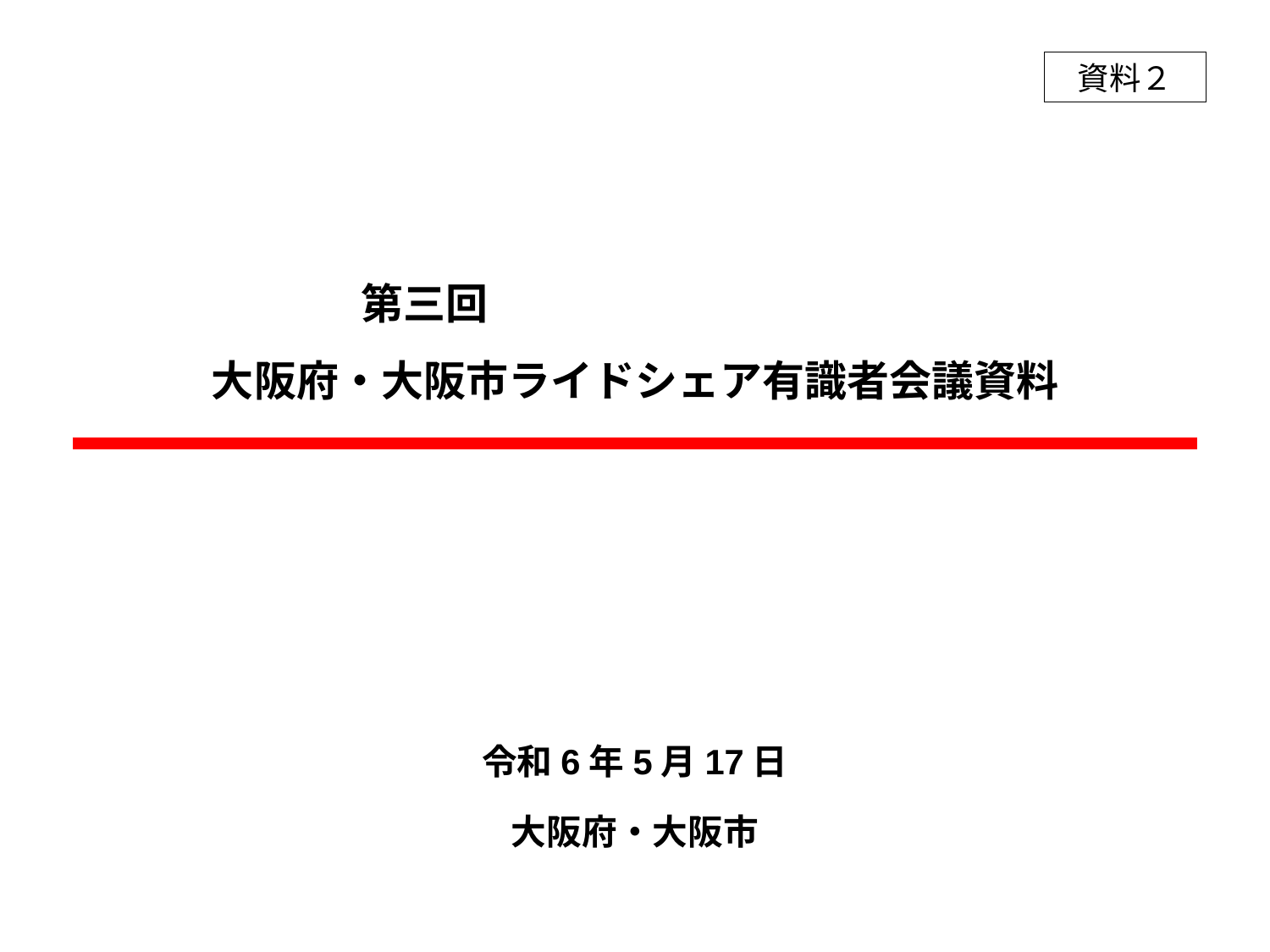

資料２
　　　　　　　　 第三回
大阪府・大阪市ライドシェア有識者会議資料
令和6年5月17日
大阪府・大阪市